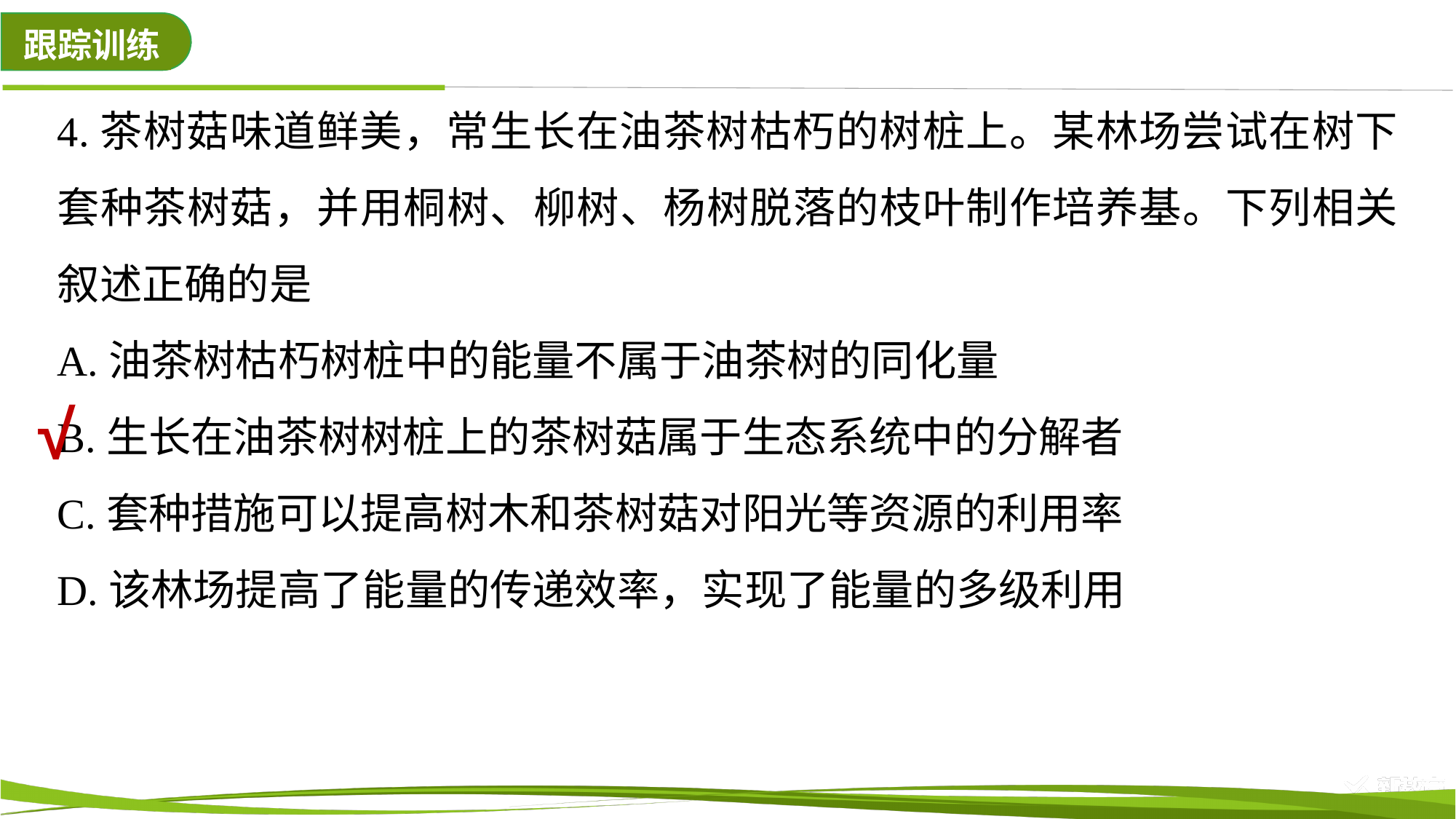

4.茶树菇味道鲜美，常生长在油茶树枯朽的树桩上。某林场尝试在树下套种茶树菇，并用桐树、柳树、杨树脱落的枝叶制作培养基。下列相关叙述正确的是
A.油茶树枯朽树桩中的能量不属于油茶树的同化量
B.生长在油茶树树桩上的茶树菇属于生态系统中的分解者
C.套种措施可以提高树木和茶树菇对阳光等资源的利用率
D.该林场提高了能量的传递效率，实现了能量的多级利用
√